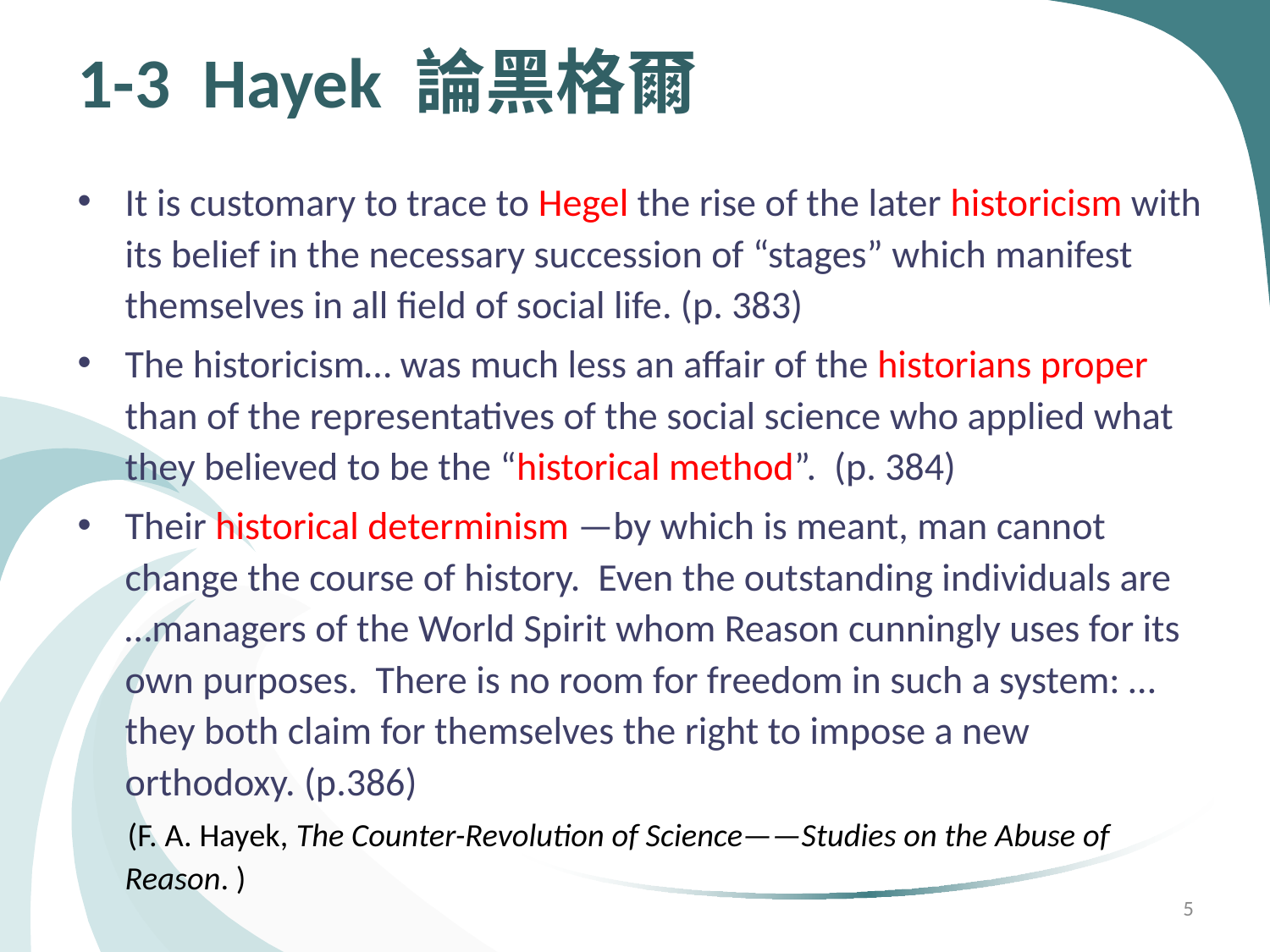

# 1-3  Hayek 論黑格爾
It is customary to trace to Hegel the rise of the later historicism with its belief in the necessary succession of “stages” which manifest themselves in all field of social life. (p. 383)
The historicism… was much less an affair of the historians proper than of the representatives of the social science who applied what they believed to be the “historical method”.  (p. 384)
Their historical determinism —by which is meant, man cannot change the course of history.  Even the outstanding individuals are …managers of the World Spirit whom Reason cunningly uses for its own purposes.  There is no room for freedom in such a system: … they both claim for themselves the right to impose a new orthodoxy. (p.386)
(F. A. Hayek, The Counter-Revolution of Science——Studies on the Abuse of Reason. )
5